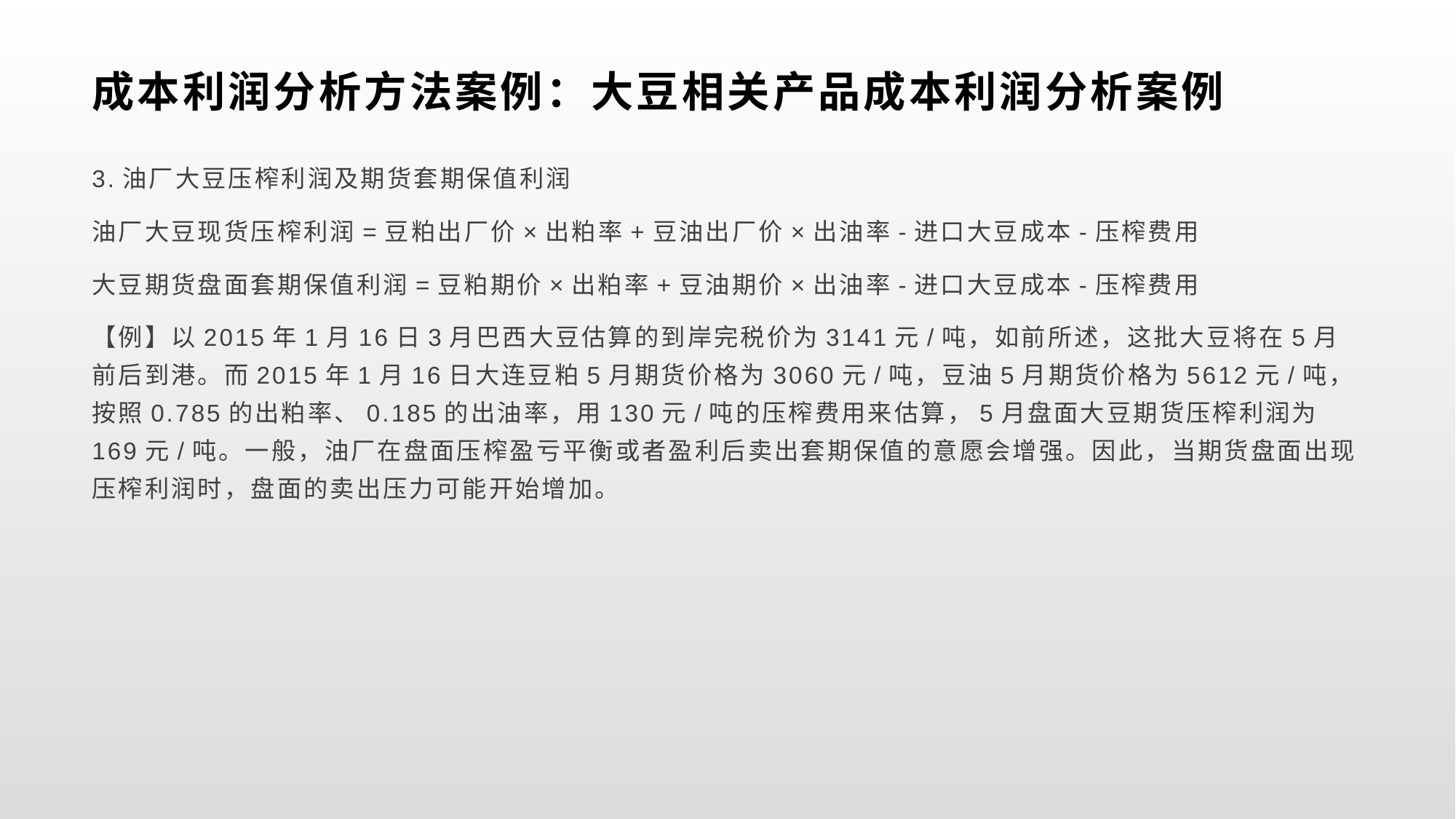

# 成本利润分析方法案例：大豆相关产品成本利润分析案例
3.油厂大豆压榨利润及期货套期保值利润
油厂大豆现货压榨利润=豆粕出厂价×出粕率+豆油出厂价×出油率-进口大豆成本-压榨费用
大豆期货盘面套期保值利润=豆粕期价×出粕率+豆油期价×出油率-进口大豆成本-压榨费用
【例】以2015年1月16日3月巴西大豆估算的到岸完税价为3141元/吨，如前所述，这批大豆将在5月前后到港。而2015年1月16日大连豆粕5月期货价格为3060元/吨，豆油5月期货价格为5612元/吨，按照0.785的出粕率、0.185的出油率，用130元/吨的压榨费用来估算，5月盘面大豆期货压榨利润为169元/吨。一般，油厂在盘面压榨盈亏平衡或者盈利后卖出套期保值的意愿会增强。因此，当期货盘面出现压榨利润时，盘面的卖出压力可能开始增加。